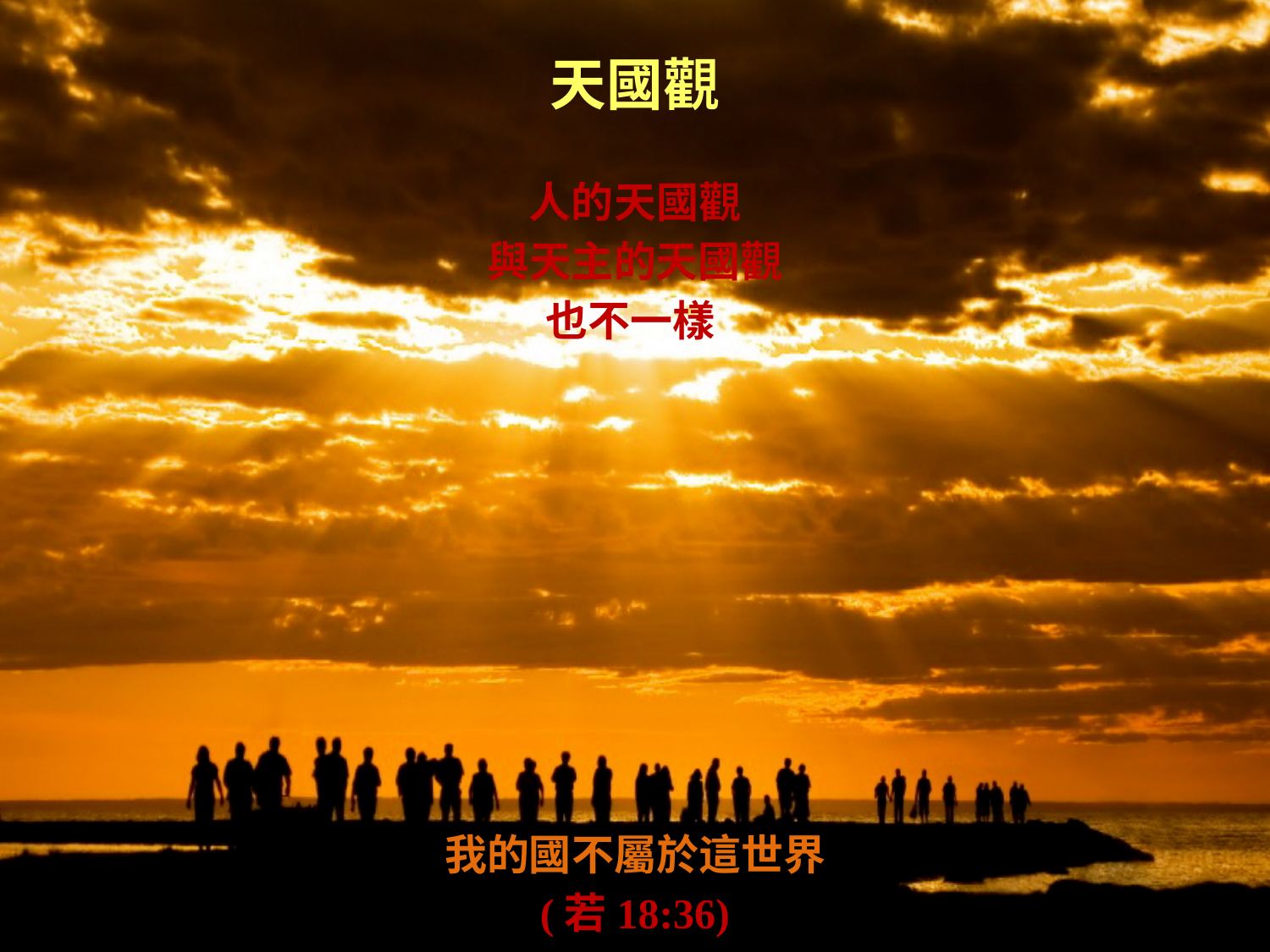

# 天國觀
人的天國觀
與天主的天國觀
也不一樣

我的國不屬於這世界
(若18:36)